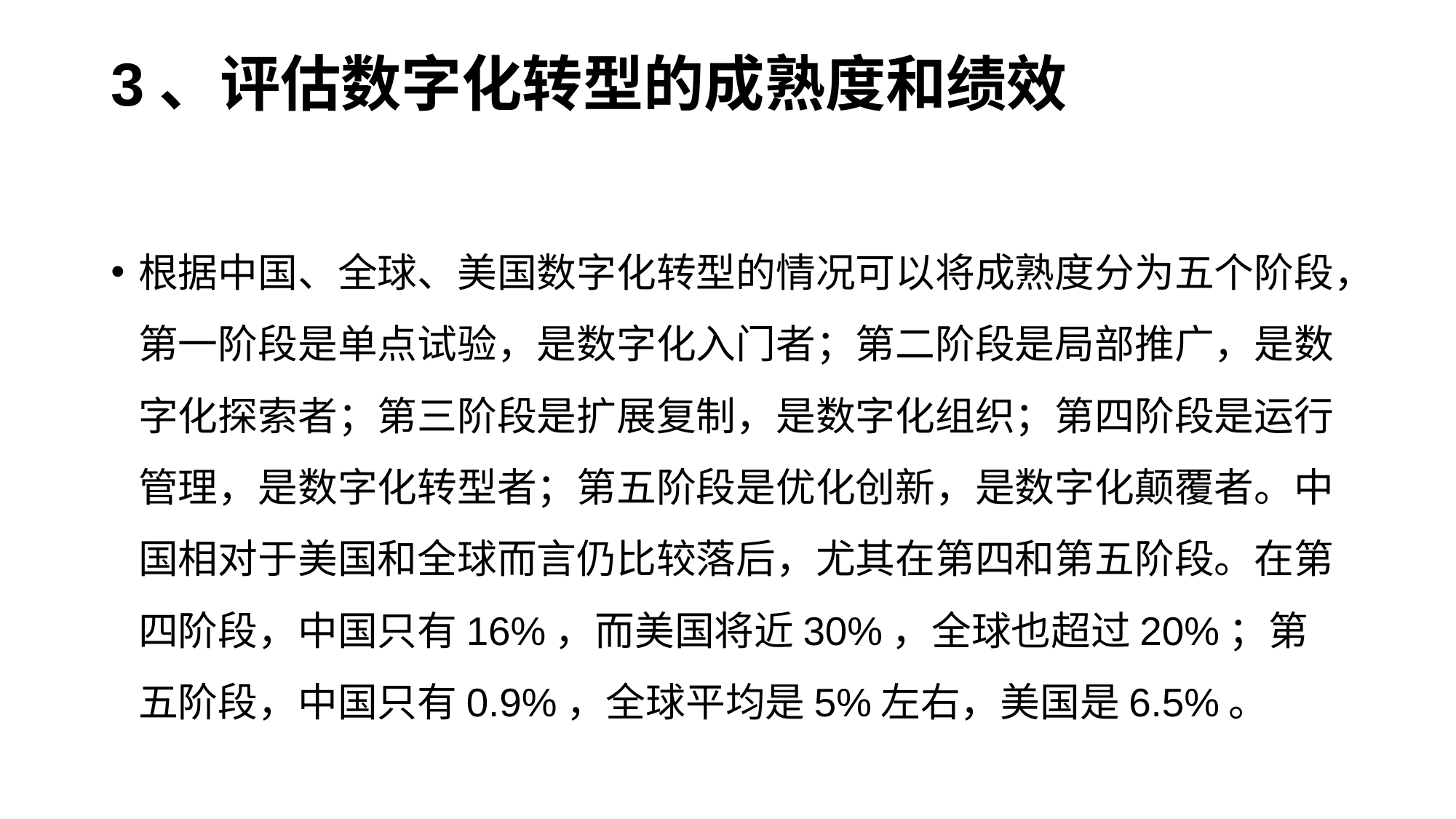

# 3、评估数字化转型的成熟度和绩效
根据中国、全球、美国数字化转型的情况可以将成熟度分为五个阶段，第一阶段是单点试验，是数字化入门者；第二阶段是局部推广，是数字化探索者；第三阶段是扩展复制，是数字化组织；第四阶段是运行管理，是数字化转型者；第五阶段是优化创新，是数字化颠覆者。中国相对于美国和全球而言仍比较落后，尤其在第四和第五阶段。在第四阶段，中国只有16%，而美国将近30%，全球也超过20%；第五阶段，中国只有0.9%，全球平均是5%左右，美国是6.5%。